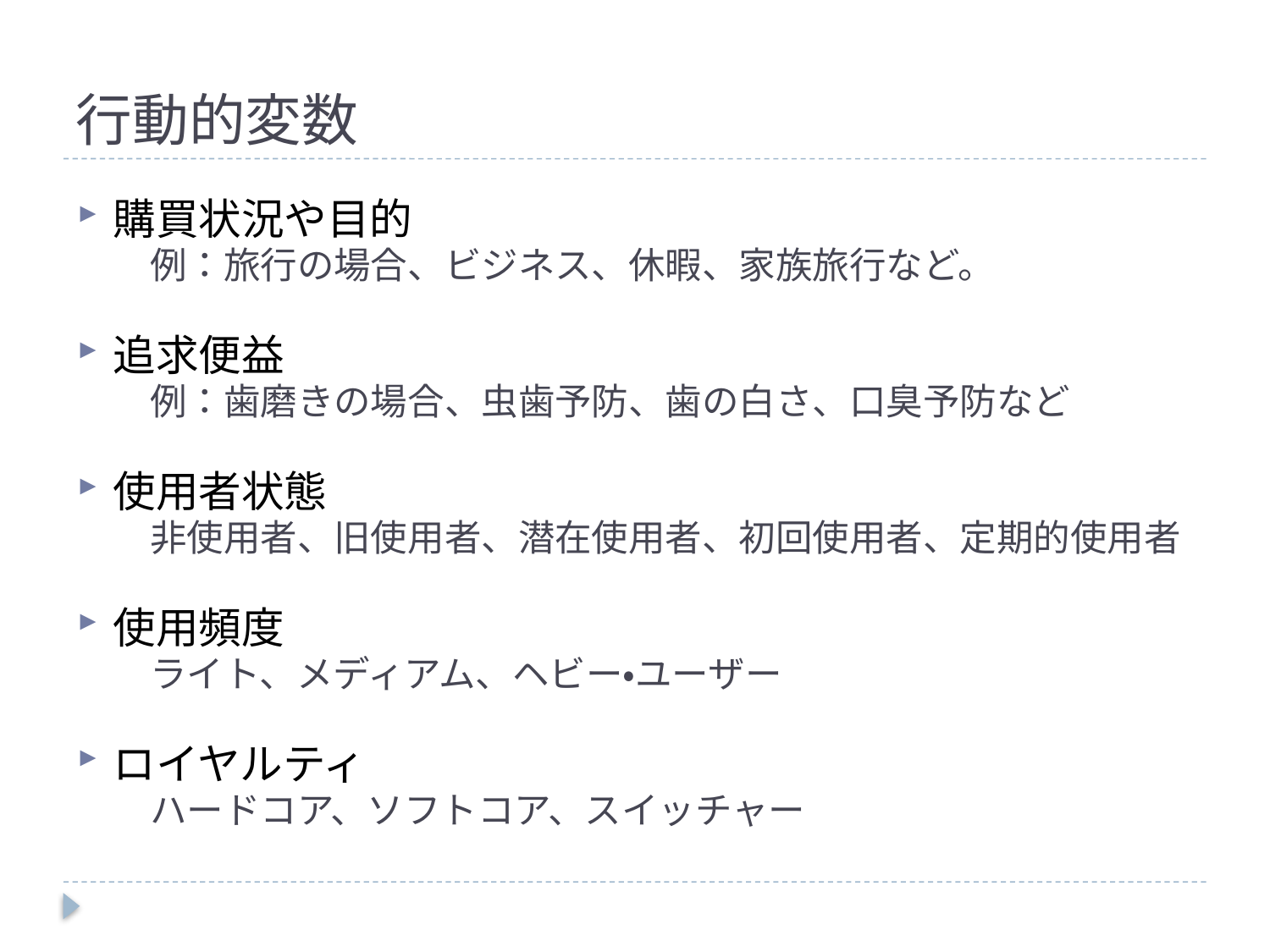

# 行動的変数
購買状況や目的
　例：旅行の場合、ビジネス、休暇、家族旅行など。

追求便益
　例：歯磨きの場合、虫歯予防、歯の白さ、口臭予防など

使用者状態
　非使用者、旧使用者、潜在使用者、初回使用者、定期的使用者

使用頻度
　ライト、メディアム、ヘビー・ユーザー

ロイヤルティ
　ハードコア、ソフトコア、スイッチャー